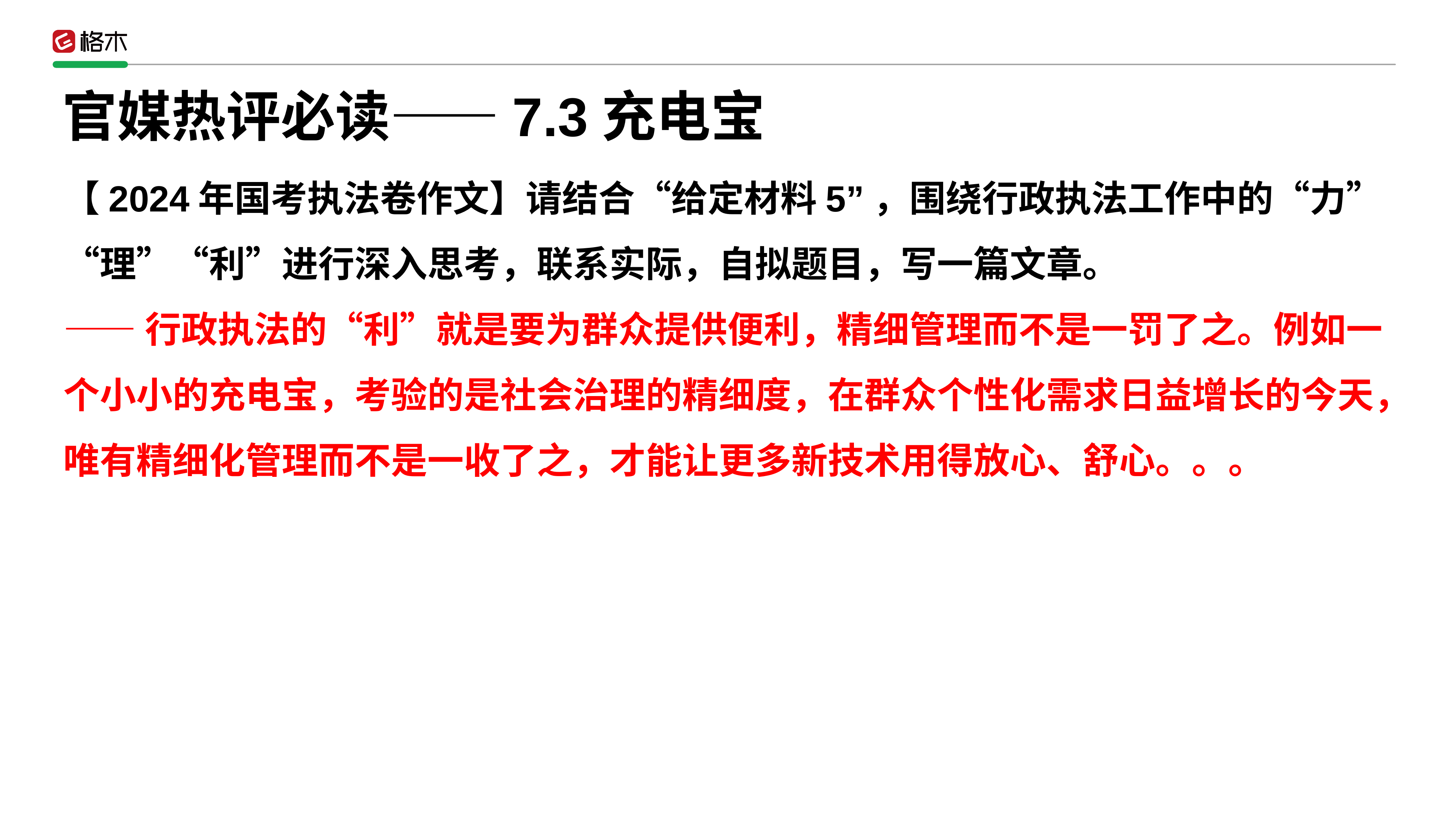

官媒热评必读——7.3充电宝
【2024年国考执法卷作文】请结合“给定材料5”，围绕行政执法工作中的“力”“理”“利”进行深入思考，联系实际，自拟题目，写一篇文章。
——行政执法的“利”就是要为群众提供便利，精细管理而不是一罚了之。例如一个小小的充电宝，考验的是社会治理的精细度，在群众个性化需求日益增长的今天，唯有精细化管理而不是一收了之，才能让更多新技术用得放心、舒心。。。